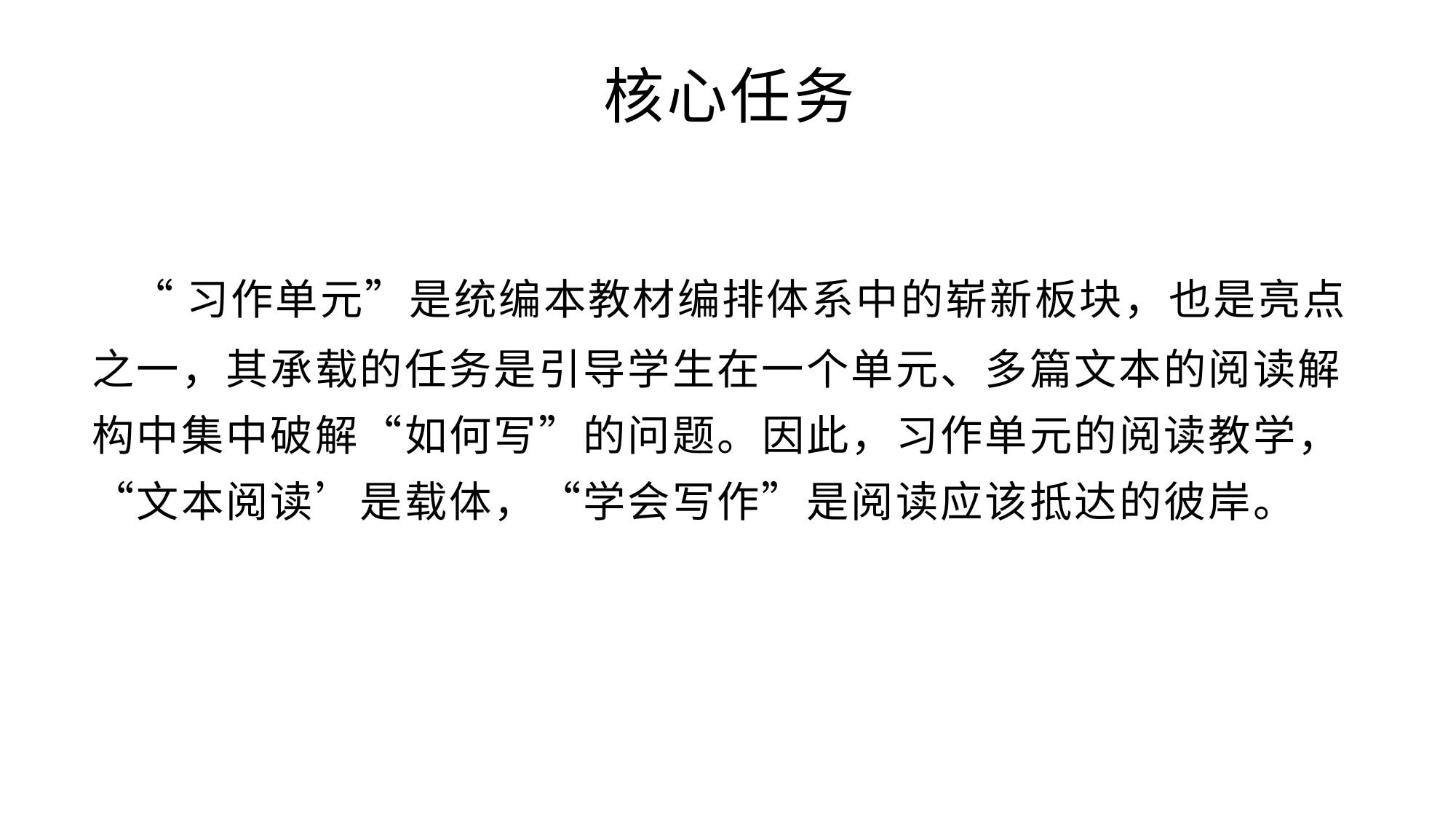

# 核心任务
   “习作单元”是统编本教材编排体系中的崭新板块，也是亮点之一，其承载的任务是引导学生在一个单元、多篇文本的阅读解构中集中破解“如何写”的问题。因此，习作单元的阅读教学，“文本阅读’是载体，“学会写作”是阅读应该抵达的彼岸。